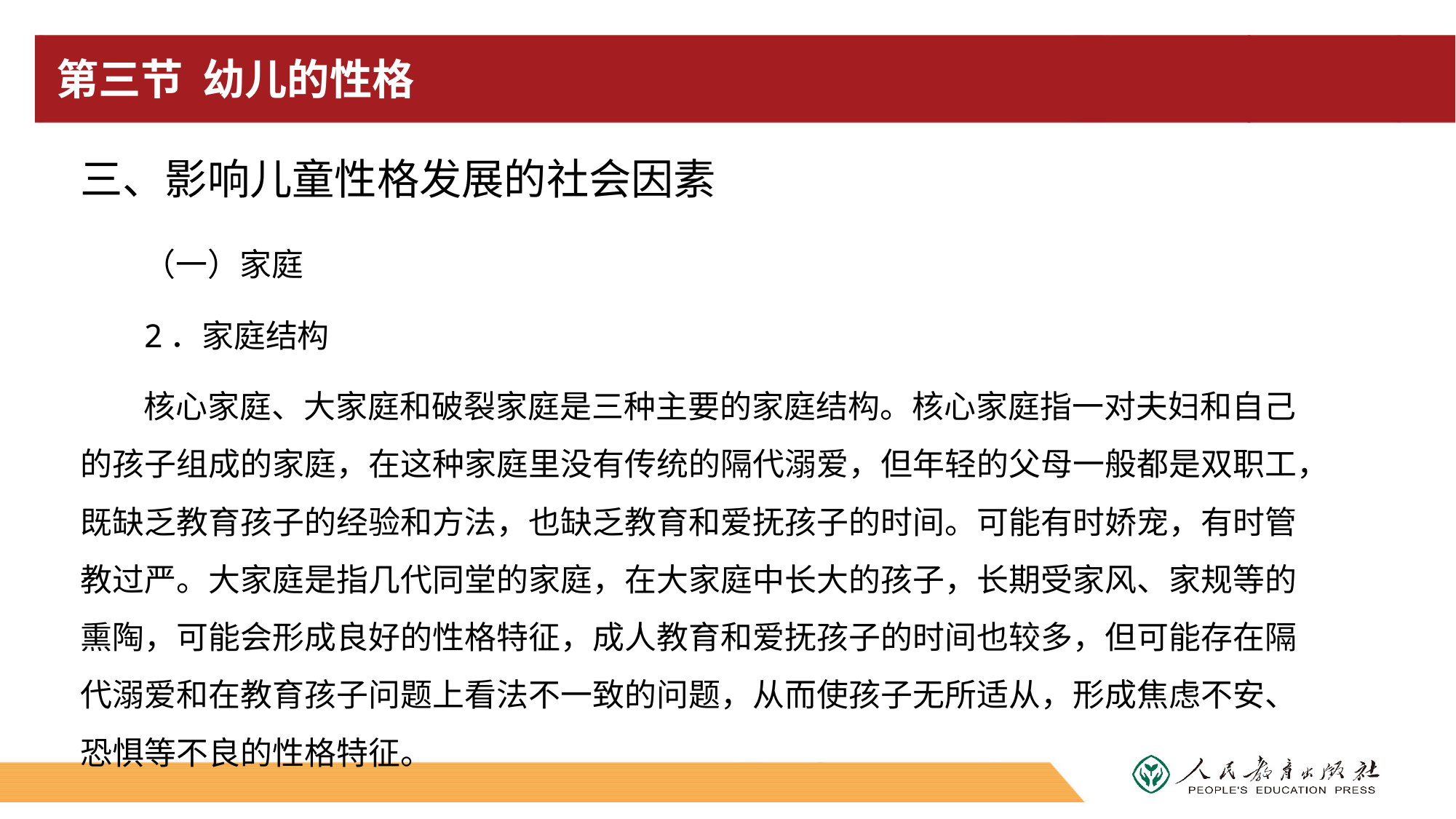

# 第三节  幼儿的性格
三、影响儿童性格发展的社会因素
（一）家庭
2．家庭结构
核心家庭、大家庭和破裂家庭是三种主要的家庭结构。核心家庭指一对夫妇和自己的孩子组成的家庭，在这种家庭里没有传统的隔代溺爱，但年轻的父母一般都是双职工，既缺乏教育孩子的经验和方法，也缺乏教育和爱抚孩子的时间。可能有时娇宠，有时管教过严。大家庭是指几代同堂的家庭，在大家庭中长大的孩子，长期受家风、家规等的熏陶，可能会形成良好的性格特征，成人教育和爱抚孩子的时间也较多，但可能存在隔代溺爱和在教育孩子问题上看法不一致的问题，从而使孩子无所适从，形成焦虑不安、恐惧等不良的性格特征。